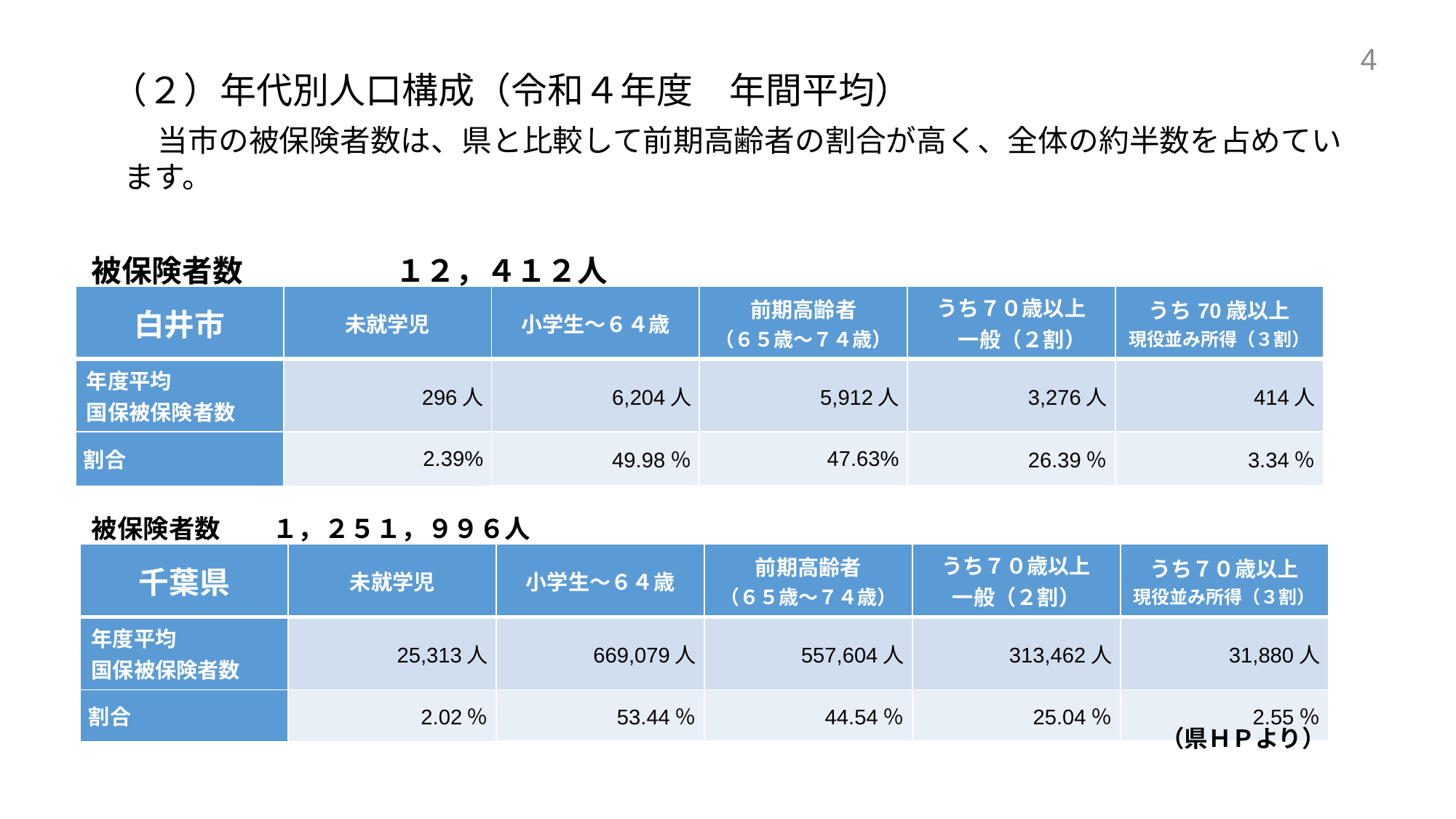

4
# （２）年代別人口構成（令和４年度　年間平均） 　当市の被保険者数は、県と比較して前期高齢者の割合が高く、全体の約半数を占めてい ます。
被保険者数　　　　　１２，４１２人
| 白井市 | 未就学児 | 小学生～６４歳 | 前期高齢者 （６５歳～７４歳） | うち７０歳以上 　一般（２割） | うち70歳以上 現役並み所得（３割） |
| --- | --- | --- | --- | --- | --- |
| 年度平均 国保被保険者数 | 296人 | 6,204人 | 5,912人 | 3,276人 | 414人 |
| 割合 | 2.39% | 49.98％ | 47.63% | 26.39％ | 3.34％ |
被保険者数　　１，２５１，９９６人
| 千葉県 | 未就学児 | 小学生～６４歳 | 前期高齢者 （６５歳～７４歳） | うち７０歳以上 一般（２割） | うち７０歳以上 現役並み所得（３割） |
| --- | --- | --- | --- | --- | --- |
| 年度平均 国保被保険者数 | 25,313人 | 669,079人 | 557,604人 | 313,462人 | 31,880人 |
| 割合 | 2.02％ | 53.44％ | 44.54％ | 25.04％ | 2.55％ |
　　　　　　　　　　　　　　　　　　　　　　　　　　　　　　　（県ＨＰより）